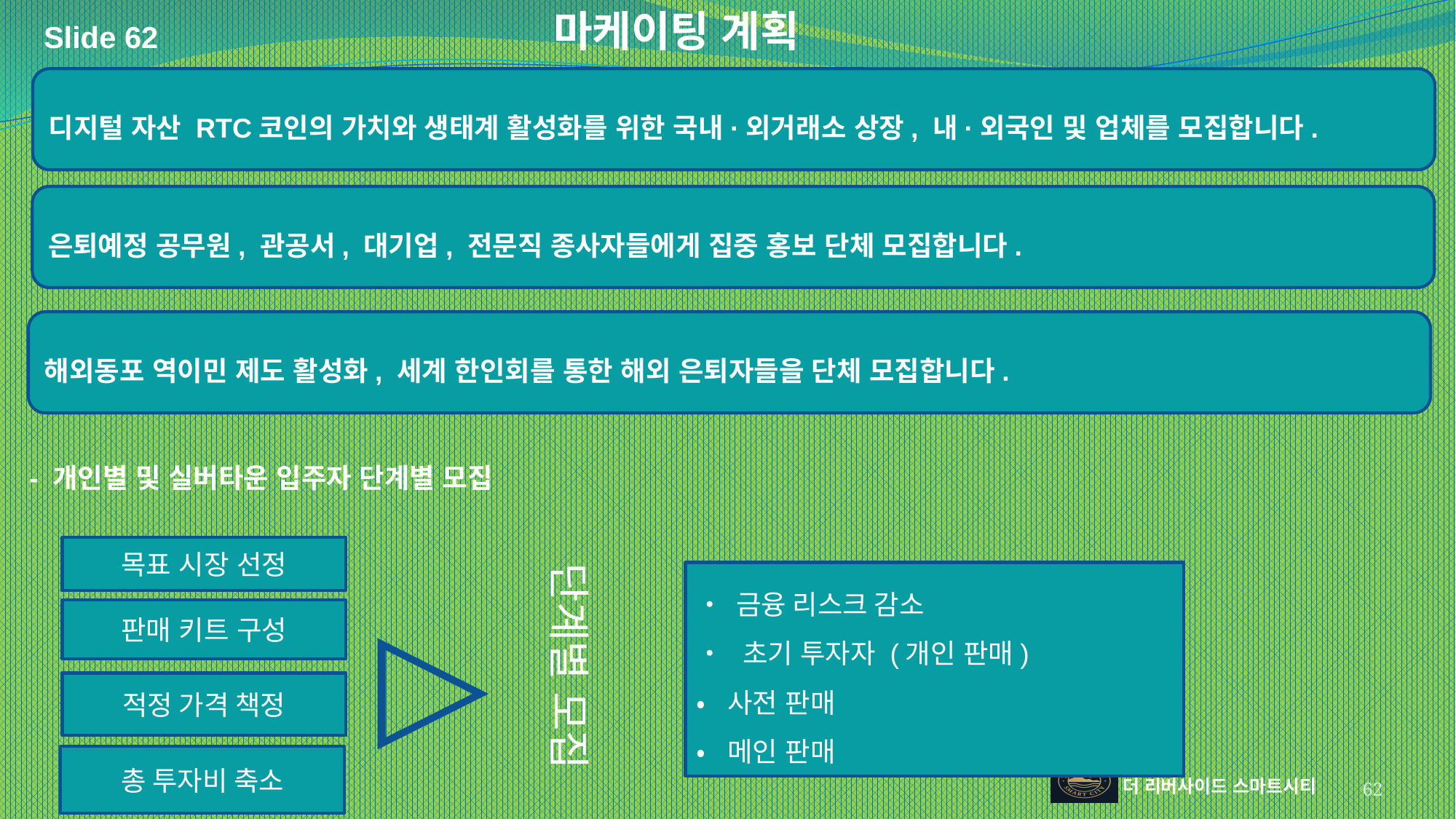

마케이팅 계획

Slide 62
디지털 자산 RTC코인의 가치와 생태계 활성화를 위한 국내·외거래소 상장, 내·외국인 및 업체를 모집합니다.
은퇴예정 공무원, 관공서, 대기업, 전문직 종사자들에게 집중 홍보 단체 모집합니다.

해외동포 역이민 제도 활성화, 세계 한인회를 통한 해외 은퇴자들을 단체 모집합니다.
- 개인별 및 실버타운 입주자 단계별 모집
목표 시장 선정

단계별 모집

• 금융 리스크 감소
•  초기 투자자 (개인 판매)
•  사전 판매
•  메인 판매

▷
판매 키트 구성
적정 가격 책정
총 투자비 축소
62